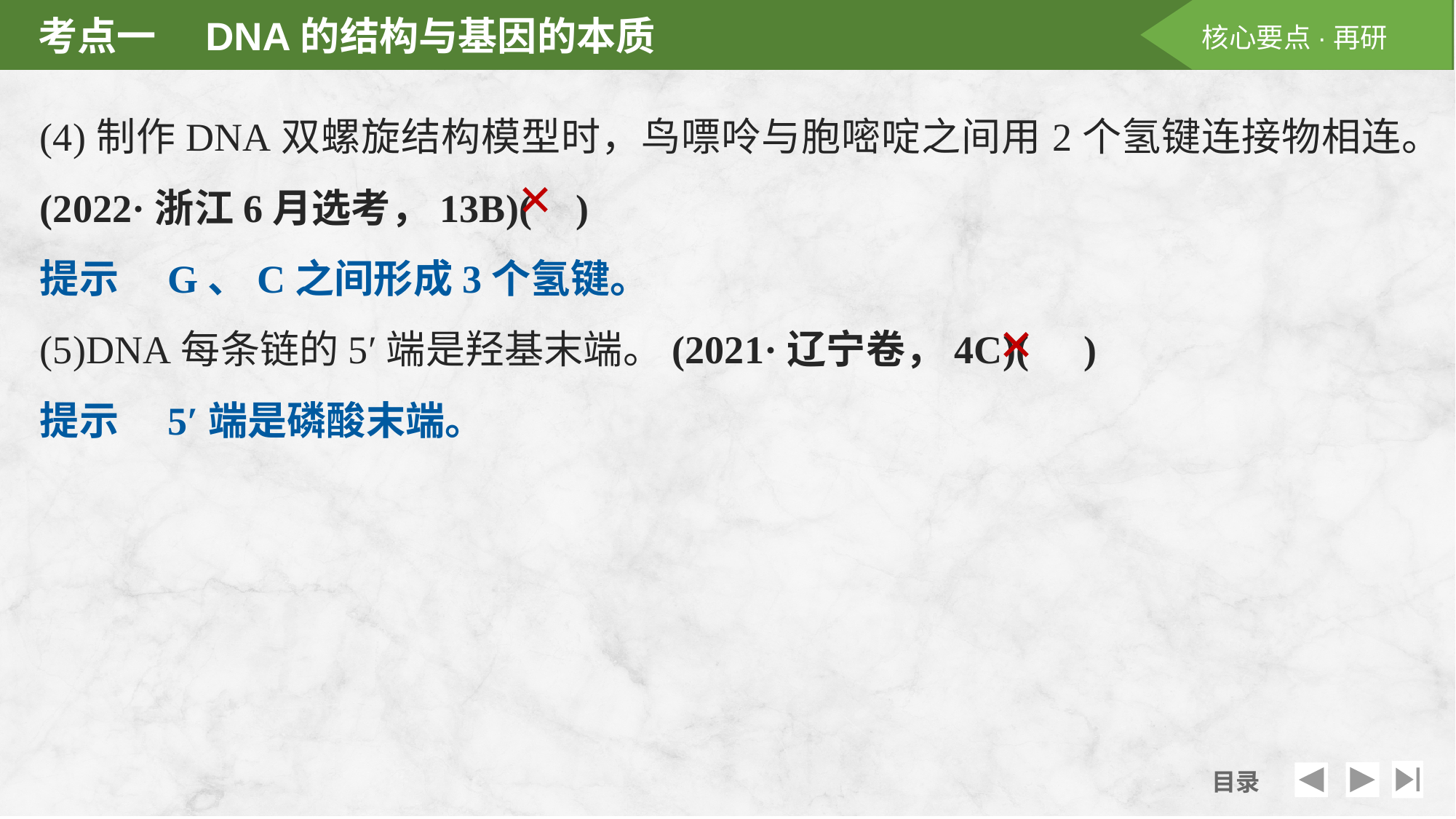

(4)制作DNA双螺旋结构模型时，鸟嘌呤与胞嘧啶之间用2个氢键连接物相连。(2022·浙江6月选考，13B)(    )
提示　G、C之间形成3个氢键。
(5)DNA每条链的5′端是羟基末端。(2021·辽宁卷，4C)(     )
提示　5′端是磷酸末端。
×
×